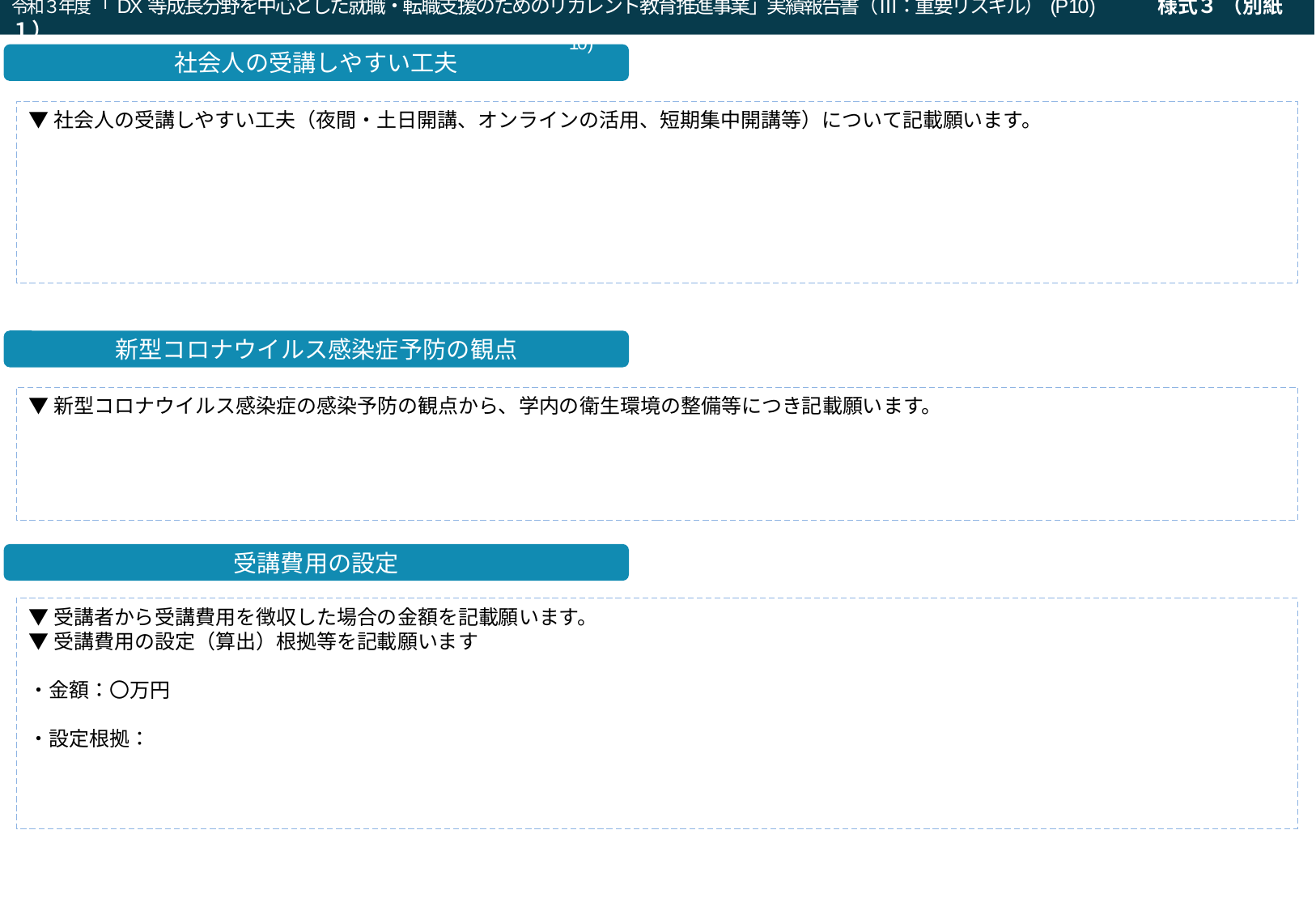

令和３年度「DX等成長分野を中心とした就職・転職支援のためのリカレント教育推進事業」実績報告書（ Ⅲ：重要リスキル）(P10)　　　様式３ （別紙１）
令和２年度「就職・転職支援のための大学リカレント教育推進事業（就職・転職支援のためのリカレント教育プログラムの開発・実施）」企画提案書（a：求職支援）(P10)
社会人の受講しやすい工夫
▼社会人の受講しやすい工夫（夜間・土日開講、オンラインの活用、短期集中開講等）について記載願います。

新型コロナウイルス感染症予防の観点
▼新型コロナウイルス感染症の感染予防の観点から、学内の衛生環境の整備等につき記載願います。

受講費用の設定
▼受講者から受講費用を徴収した場合の金額を記載願います。
▼受講費用の設定（算出）根拠等を記載願います

・金額：〇万円

・設定根拠：